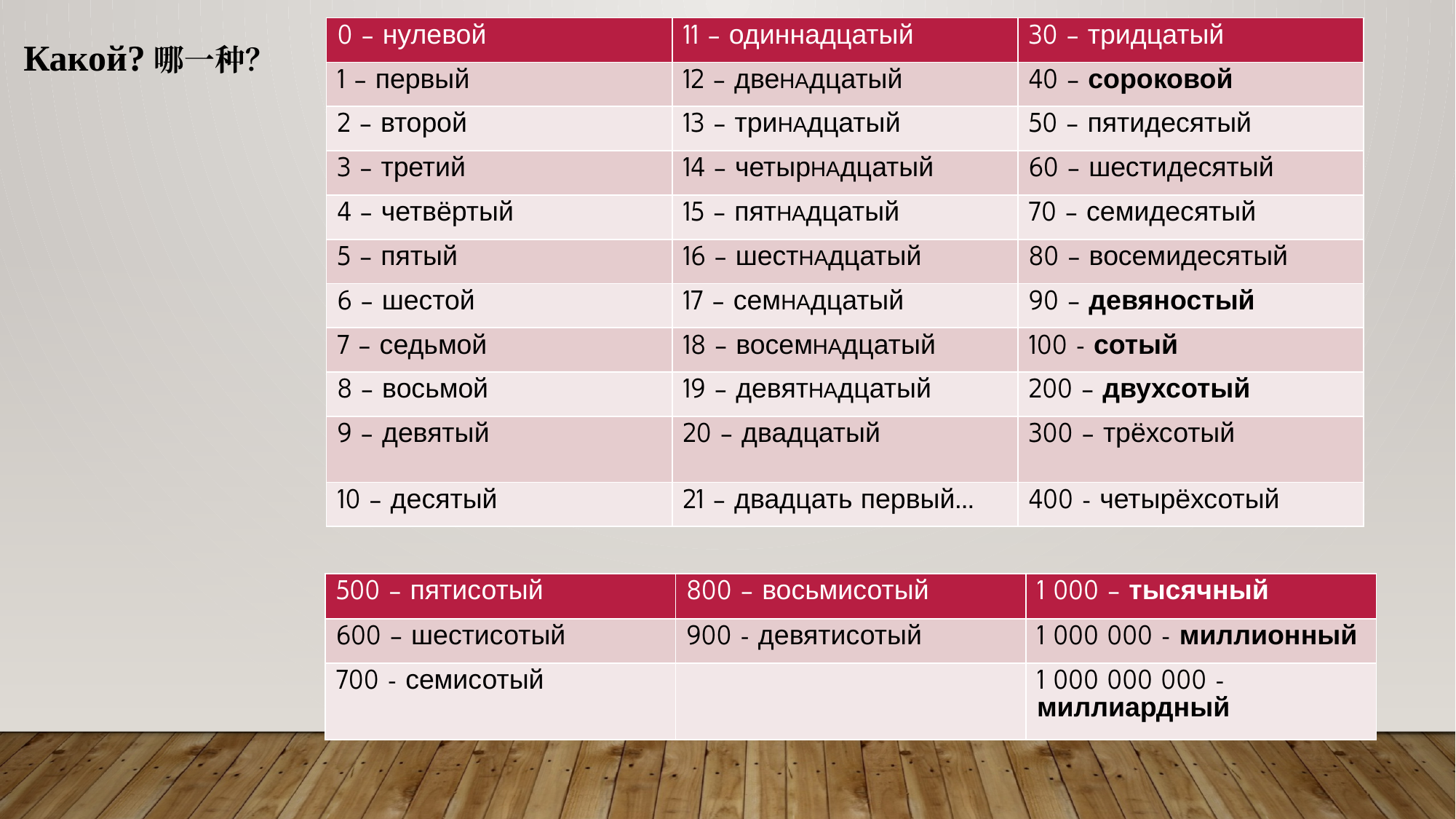

| 0 – нулевой | 11 – одиннадцатый | 30 – тридцатый |
| --- | --- | --- |
| 1 – первый | 12 – двеНАдцатый | 40 – сороковой |
| 2 – второй | 13 – триНАдцатый | 50 – пятидесятый |
| 3 – третий | 14 – четырНАдцатый | 60 – шестидесятый |
| 4 – четвёртый | 15 – пятНАдцатый | 70 – семидесятый |
| 5 – пятый | 16 – шестНАдцатый | 80 – восемидесятый |
| 6 – шестой | 17 – семНАдцатый | 90 – девяностый |
| 7 – седьмой | 18 – восемНАдцатый | 100 - сотый |
| 8 – восьмой | 19 – девятНАдцатый | 200 – двухсотый |
| 9 – девятый | 20 – двадцатый | 300 – трёхсотый |
| 10 – десятый | 21 – двадцать первый… | 400 - четырёхсотый |
Какой?哪一种？
| 500 – пятисотый | 800 – восьмисотый | 1 000 – тысячный |
| --- | --- | --- |
| 600 – шестисотый | 900 - девятисотый | 1 000 000 - миллионный |
| 700 - семисотый |  | 1 000 000 000 - миллиардный |